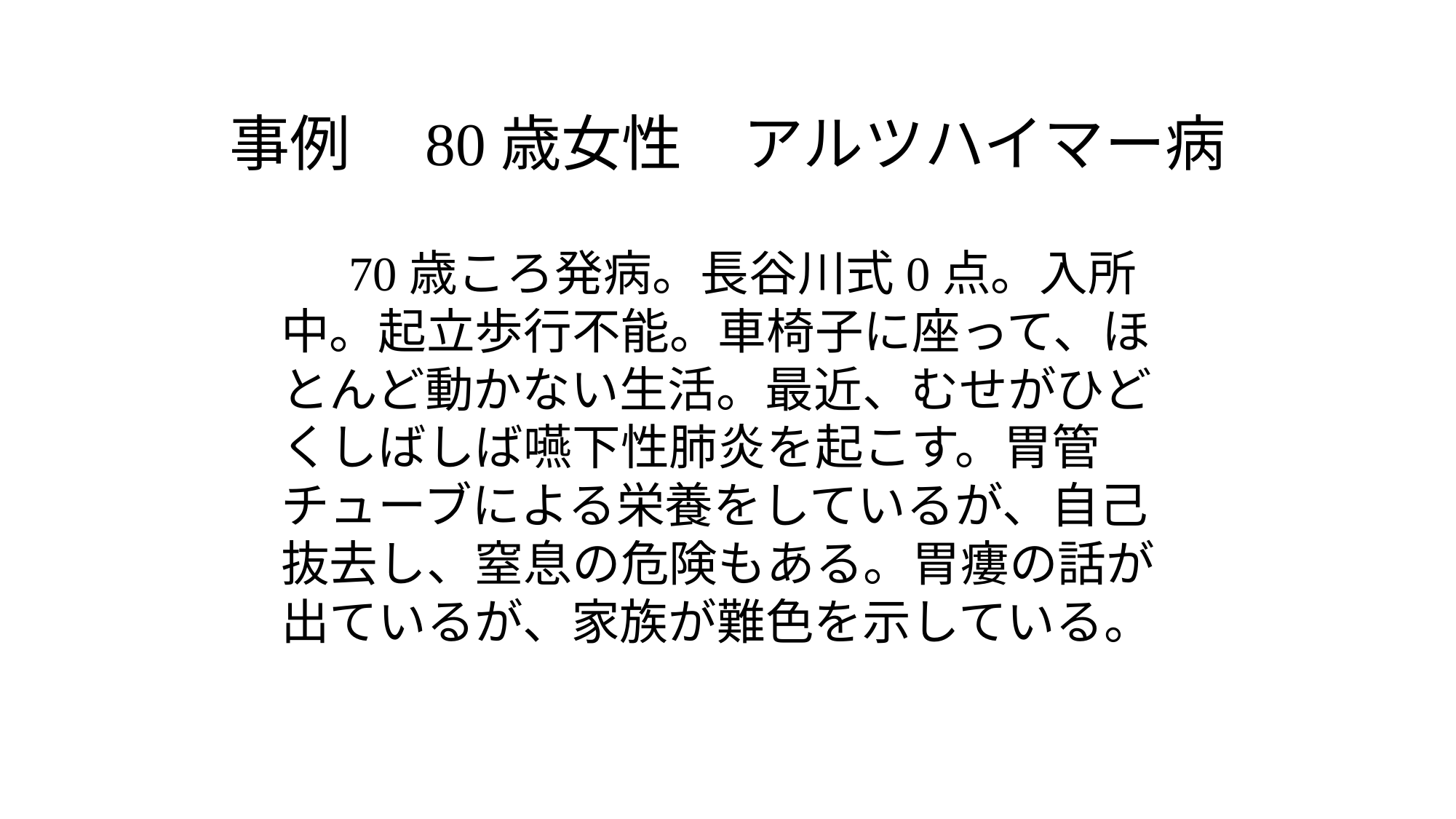

# 事例　80歳女性　アルツハイマー病
　　70歳ころ発病。長谷川式0点。入所中。起立歩行不能。車椅子に座って、ほとんど動かない生活。最近、むせがひどくしばしば嚥下性肺炎を起こす。胃管チューブによる栄養をしているが、自己抜去し、窒息の危険もある。胃瘻の話が出ているが、家族が難色を示している。